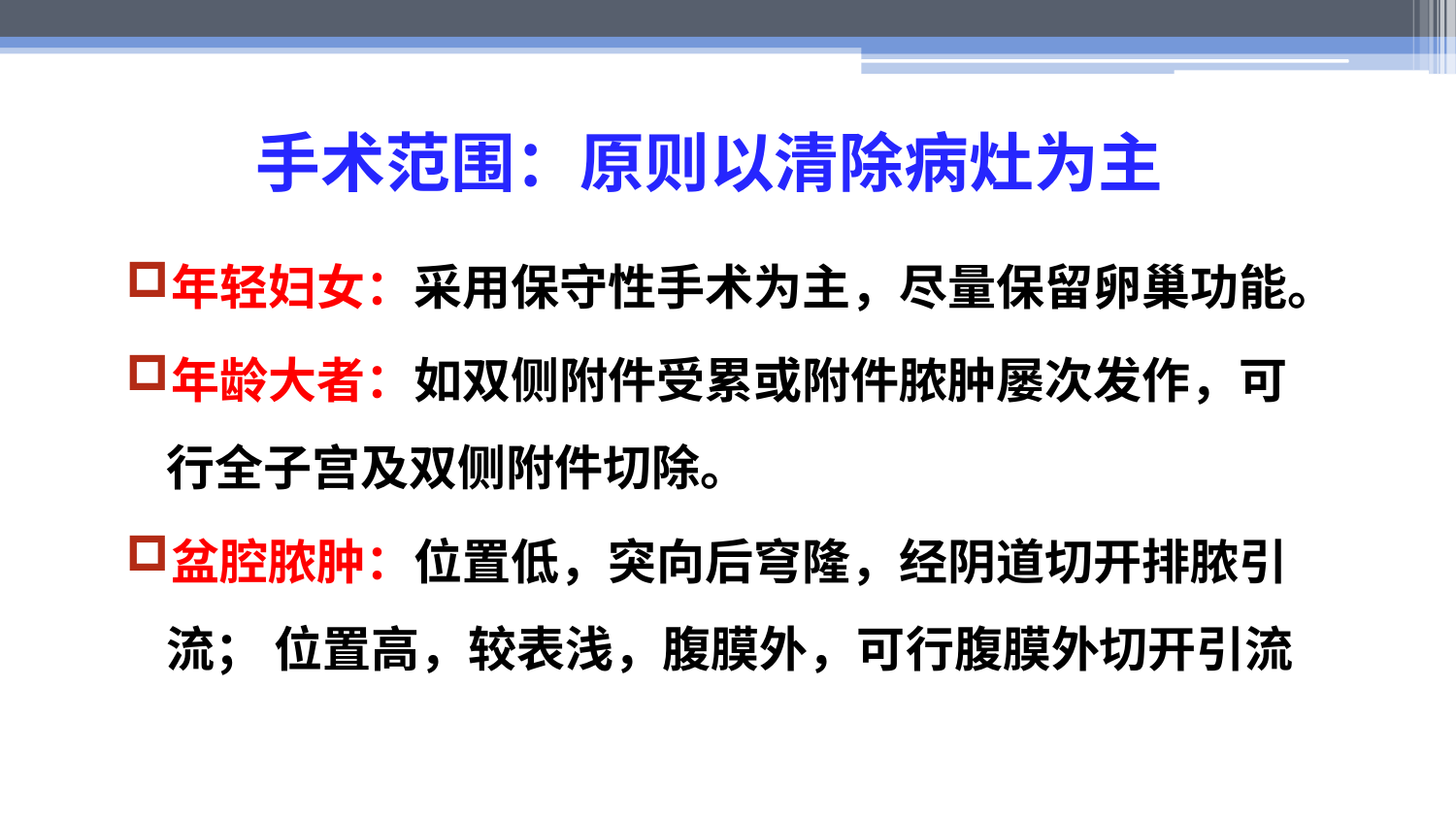

# 手术范围：原则以清除病灶为主

年轻妇女：采用保守性手术为主，尽量保留卵巢功能。
年龄大者：如双侧附件受累或附件脓肿屡次发作，可行全子宫及双侧附件切除。
盆腔脓肿：位置低，突向后穹隆，经阴道切开排脓引流； 位置高，较表浅，腹膜外，可行腹膜外切开引流